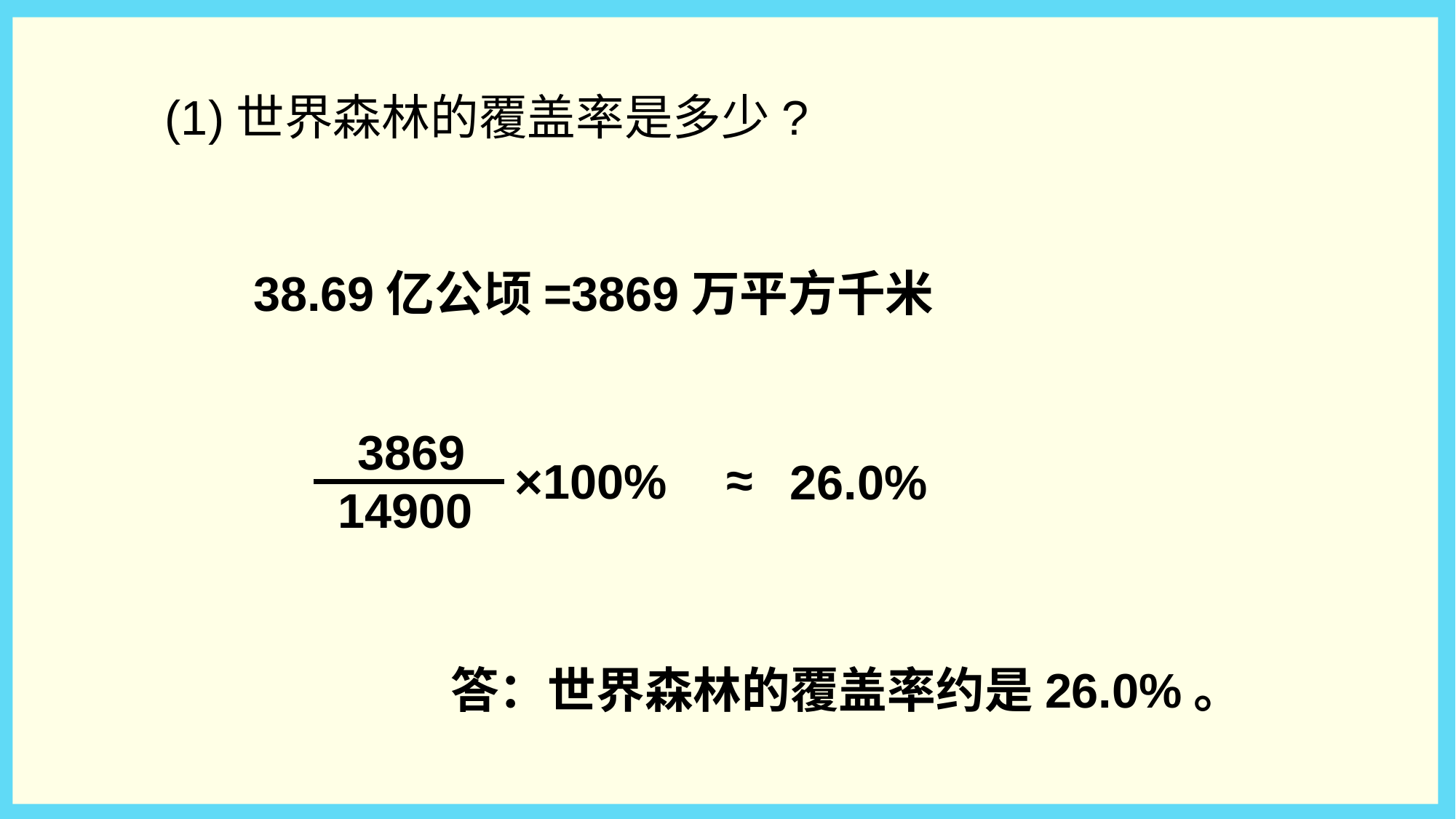

(1)世界森林的覆盖率是多少?
38.69亿公顷=3869万平方千米

3869
14900
≈
×100%
26.0%
答：世界森林的覆盖率约是26.0%。